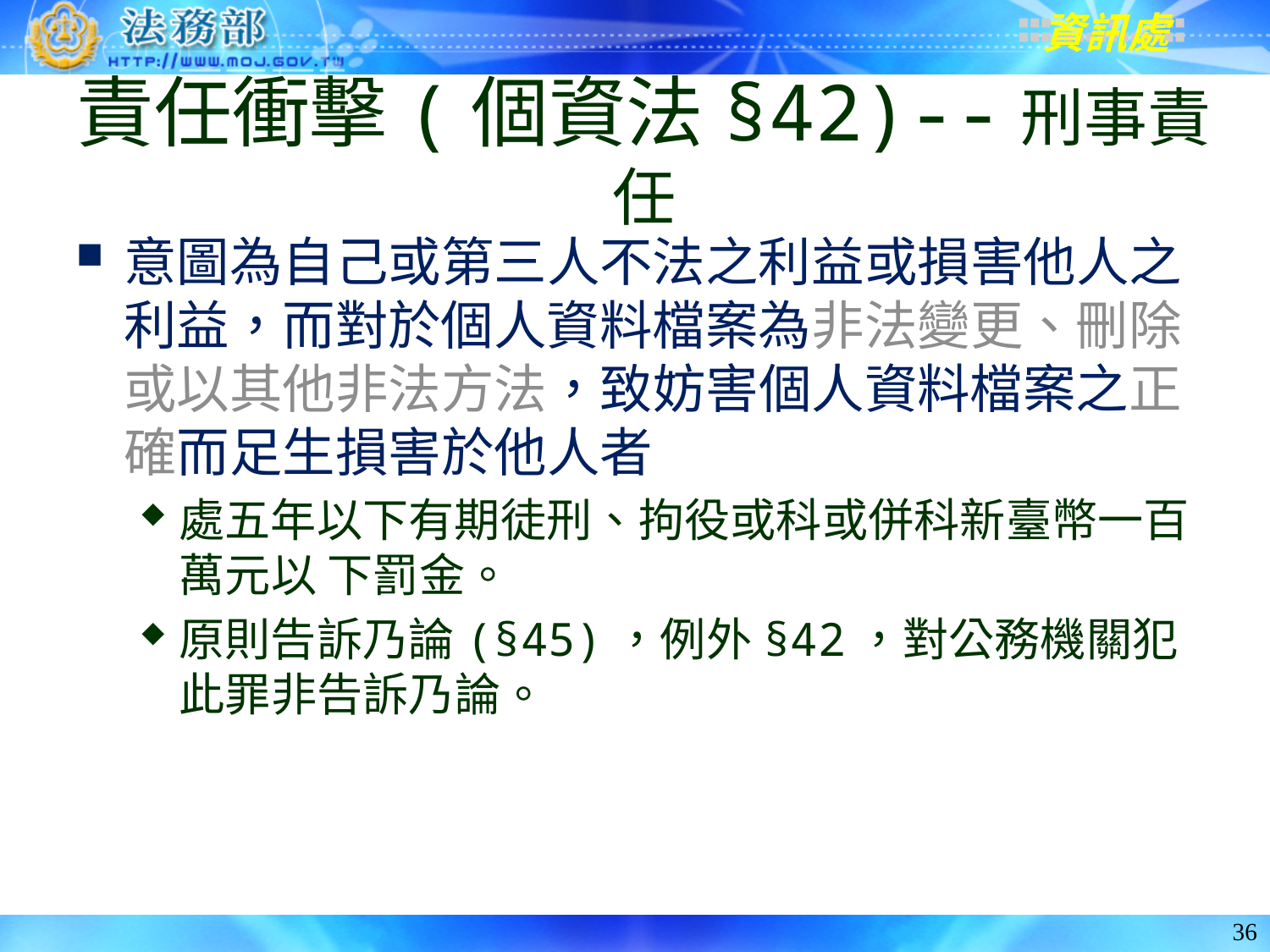

# 責任衝擊(個資法§42)--刑事責任
意圖為自己或第三人不法之利益或損害他人之利益，而對於個人資料檔案為非法變更、刪除或以其他非法方法，致妨害個人資料檔案之正確而足生損害於他人者
處五年以下有期徒刑、拘役或科或併科新臺幣一百萬元以 下罰金。
原則告訴乃論(§45)，例外§42，對公務機關犯此罪非告訴乃論。